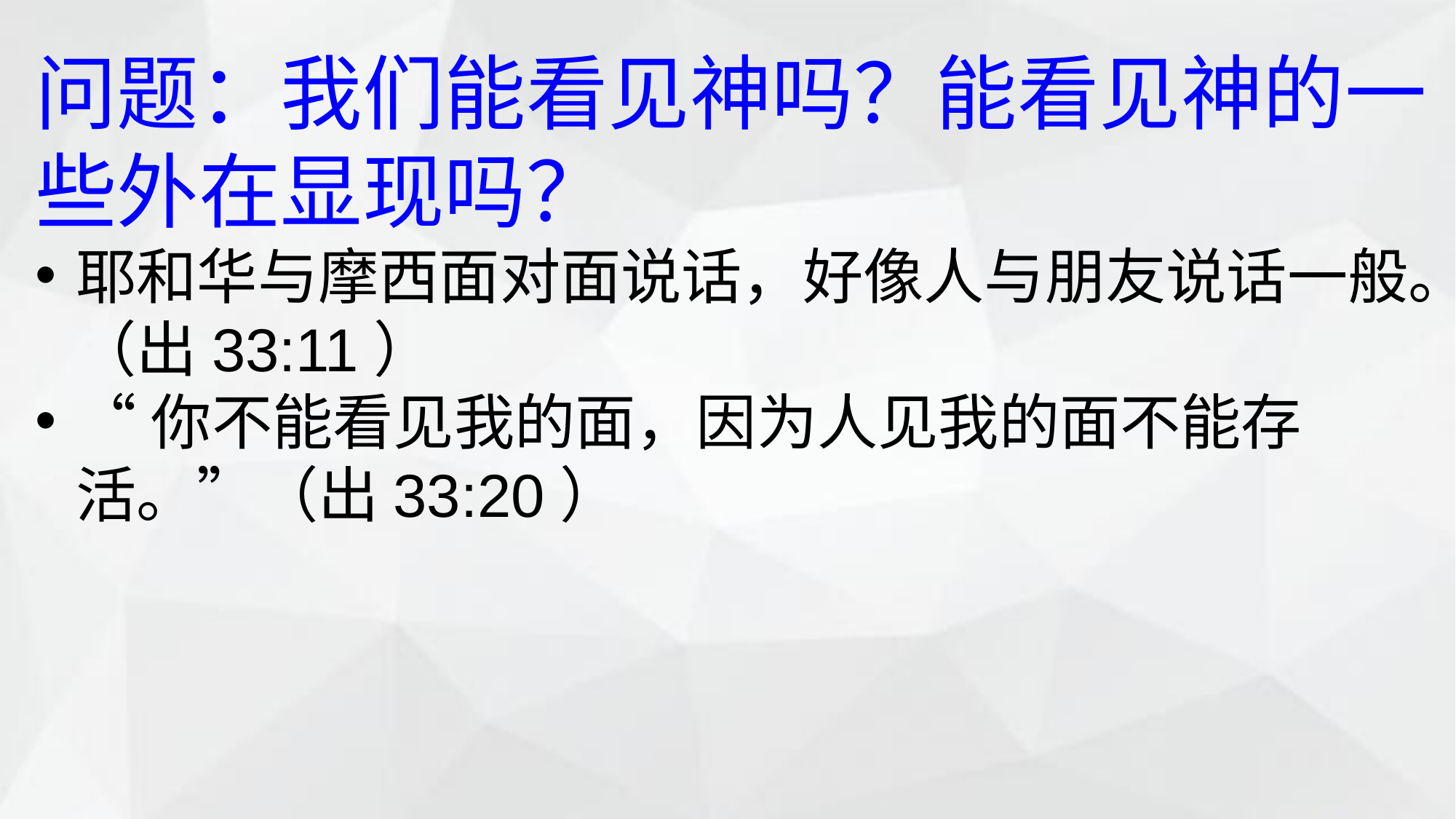

问题：我们能看见神吗？能看见神的一些外在显现吗？
耶和华与摩西面对面说话，好像人与朋友说话一般。（出33:11）
“你不能看见我的面，因为人见我的面不能存活。”（出33:20）

16